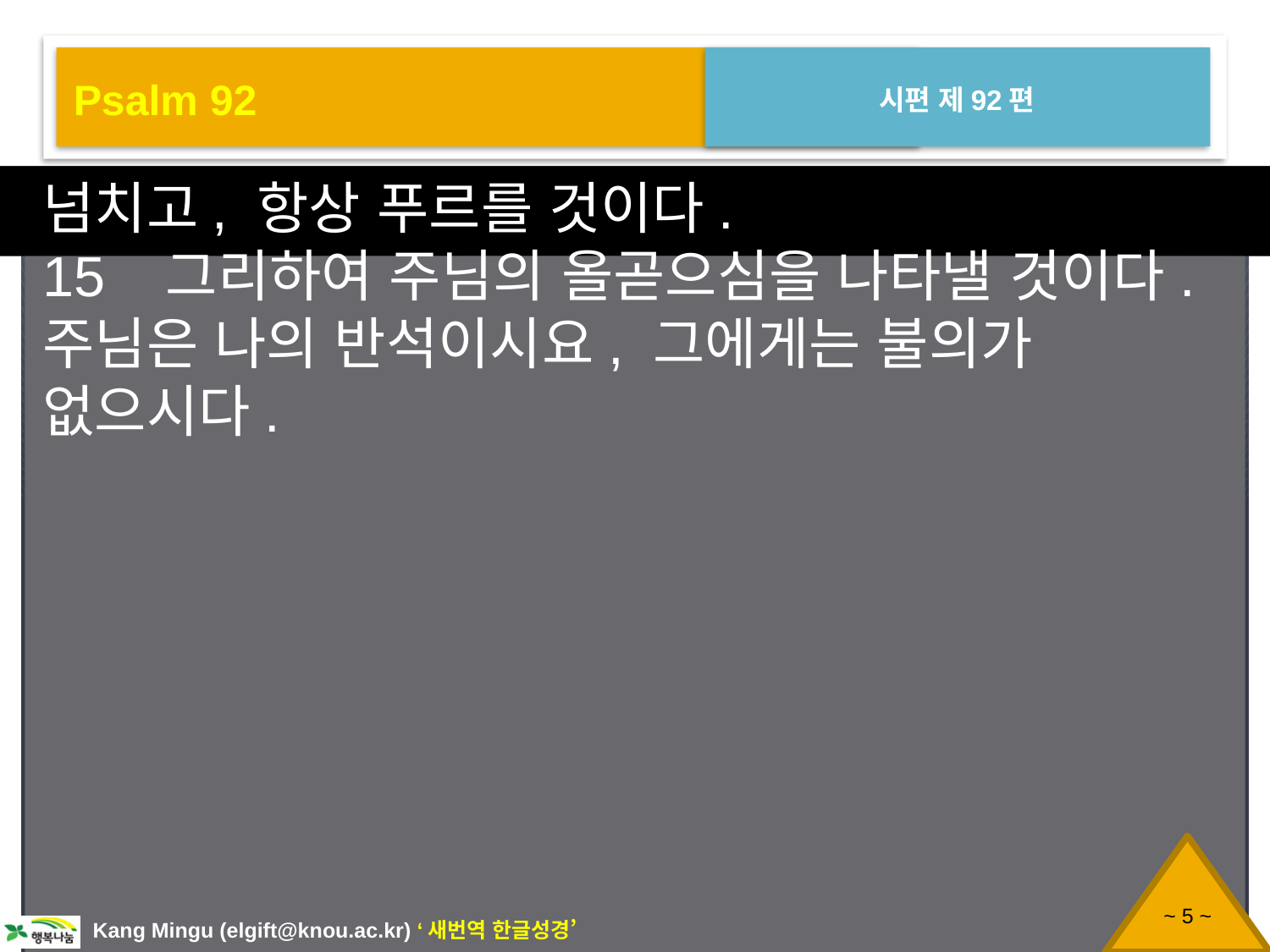

Psalm 92
시편 제92편
넘치고, 항상 푸르를 것이다.
15   그리하여 주님의 올곧으심을 나타낼 것이다. 주님은 나의 반석이시요, 그에게는 불의가 없으시다.